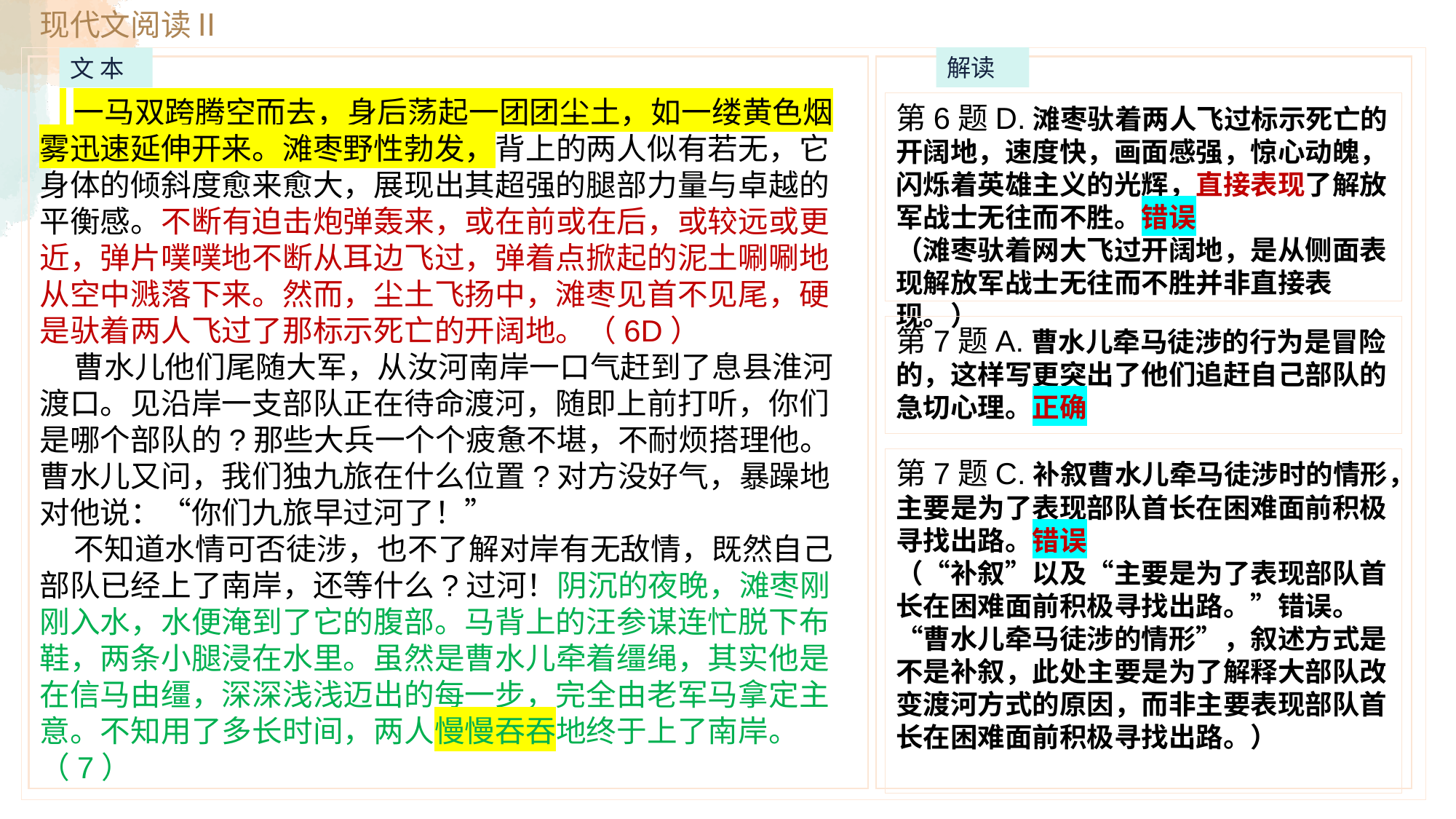

现代文阅读Ⅱ
解读

文 本

    一马双跨腾空而去，身后荡起一团团尘土，如一缕黄色烟雾迅速延伸开来。滩枣野性勃发，背上的两人似有若无，它身体的倾斜度愈来愈大，展现出其超强的腿部力量与卓越的平衡感。不断有迫击炮弹轰来，或在前或在后，或较远或更近，弹片噗噗地不断从耳边飞过，弹着点掀起的泥土唰唰地从空中溅落下来。然而，尘土飞扬中，滩枣见首不见尾，硬是驮着两人飞过了那标示死亡的开阔地。（6D）
    曹水儿他们尾随大军，从汝河南岸一口气赶到了息县淮河渡口。见沿岸一支部队正在待命渡河，随即上前打听，你们是哪个部队的?那些大兵一个个疲惫不堪，不耐烦搭理他。曹水儿又问，我们独九旅在什么位置?对方没好气，暴躁地对他说：“你们九旅早过河了！”
    不知道水情可否徒涉，也不了解对岸有无敌情，既然自己部队已经上了南岸，还等什么?过河！阴沉的夜晚，滩枣刚刚入水，水便淹到了它的腹部。马背上的汪参谋连忙脱下布鞋，两条小腿浸在水里。虽然是曹水儿牵着缰绳，其实他是在信马由缰，深深浅浅迈出的每一步，完全由老军马拿定主意。不知用了多长时间，两人慢慢吞吞地终于上了南岸。（7）

第6题D.滩枣驮着两人飞过标示死亡的开阔地，速度快，画面感强，惊心动魄，闪烁着英雄主义的光辉，直接表现了解放军战士无往而不胜。错误
（滩枣驮着网大飞过开阔地，是从侧面表现解放军战士无往而不胜并非直接表现。）

年度工作概述
第7题A.曹水儿牵马徒涉的行为是冒险的，这样写更突出了他们追赶自己部队的急切心理。正确

您的内容打在这里，或者通过复制您的文本后，在此框中选择粘贴，并选择只保留文字，建议使用微软雅黑字体。您的内容打在这里，或者通过复制您的文本后，在此框中选择粘贴，并选择只保留文字，建议使用微软雅黑字体。
第7题C.补叙曹水儿牵马徒涉时的情形，主要是为了表现部队首长在困难面前积极寻找出路。错误
（“补叙”以及“主要是为了表现部队首长在困难面前积极寻找出路。”错误。“曹水儿牵马徒涉的情形”，叙述方式是不是补叙，此处主要是为了解释大部队改变渡河方式的原因，而非主要表现部队首长在困难面前积极寻找出路。）